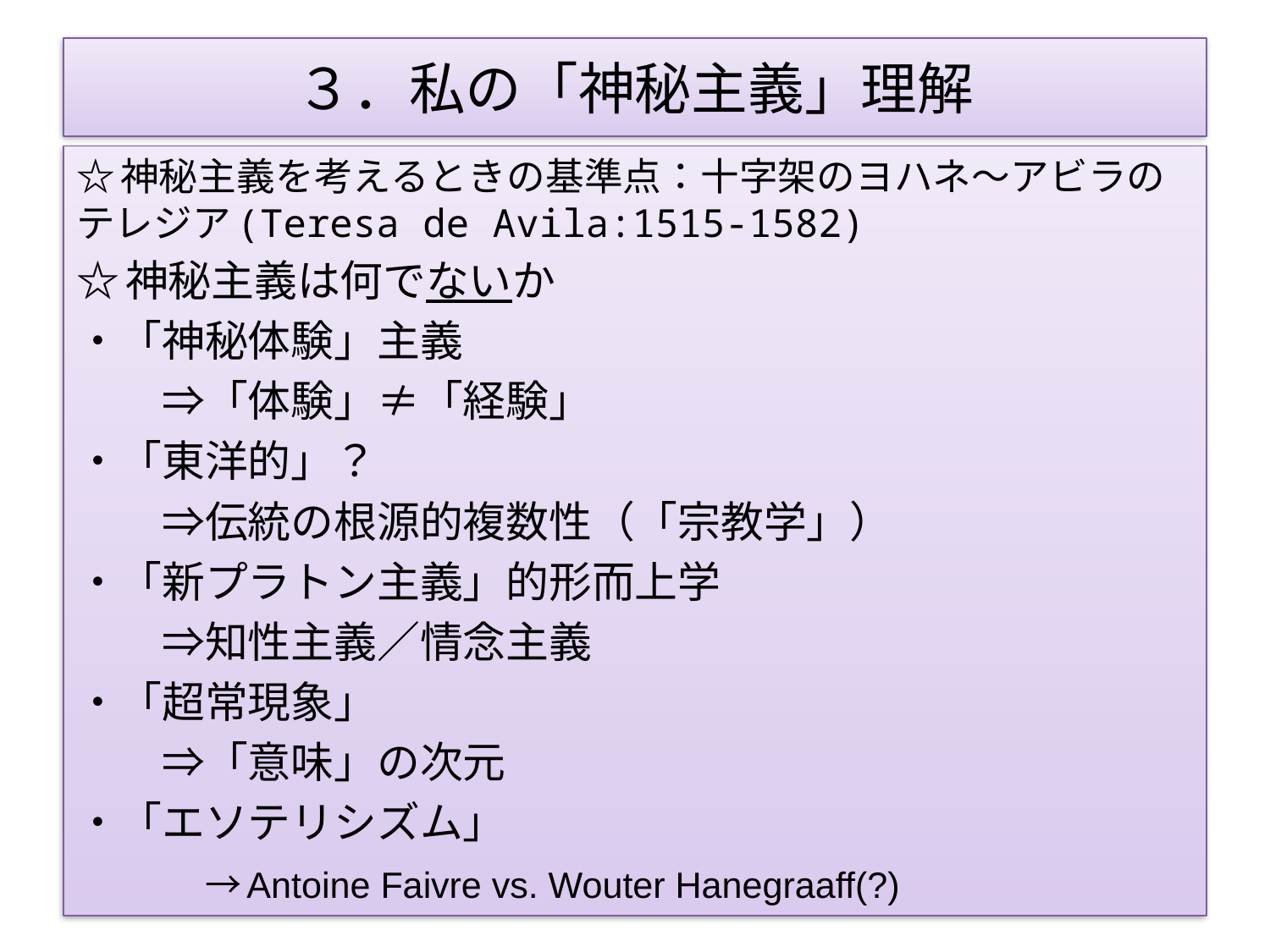

# ３．私の「神秘主義」理解
☆神秘主義を考えるときの基準点：十字架のヨハネ～アビラのテレジア(Teresa de Avila:1515-1582)
☆神秘主義は何でないか
・「神秘体験」主義
　　⇒「体験」≠「経験」
・「東洋的」？
　　⇒伝統の根源的複数性（「宗教学」）
・「新プラトン主義」的形而上学
　　⇒知性主義／情念主義
・「超常現象」
　　⇒「意味」の次元
・「エソテリシズム」
　　　→Antoine Faivre vs. Wouter Hanegraaff(?)